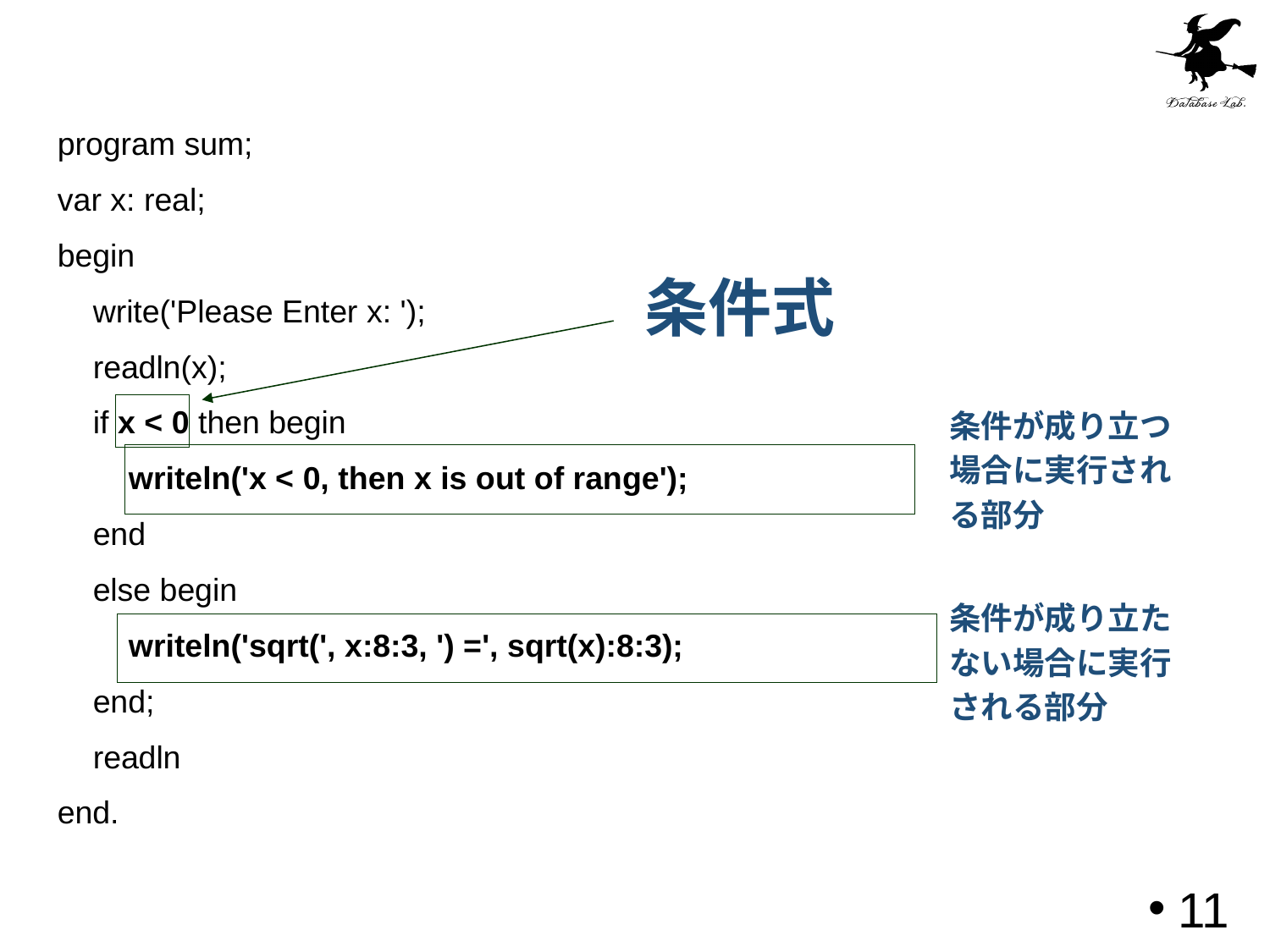

#
program sum;
var x: real;
begin
    write('Please Enter x: ');
    readln(x);
    if x < 0 then begin
        writeln('x < 0, then x is out of range');
    end
    else begin
        writeln('sqrt(', x:8:3, ') =', sqrt(x):8:3);
    end;
    readln
end.

条件式

条件が成り立つ
場合に実行され
る部分

条件が成り立た
ない場合に実行
される部分

11